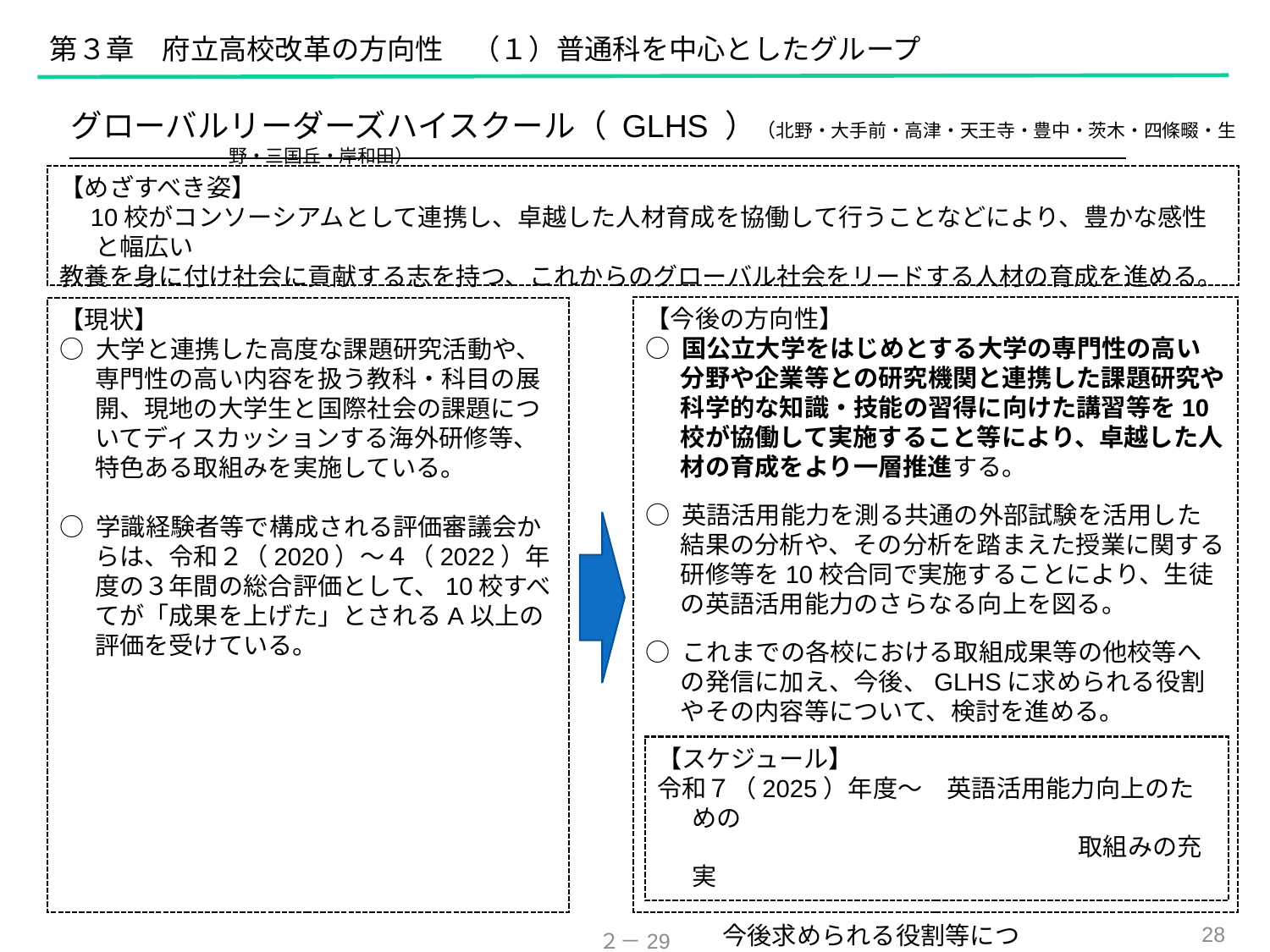

第３章　府立高校改革の方向性　（１）普通科を中心としたグループ
グローバルリーダーズハイスクール（ GLHS ）（北野・大手前・高津・天王寺・豊中・茨木・四條畷・生野・三国丘・岸和田）
【めざすべき姿】
　10校がコンソーシアムとして連携し、卓越した人材育成を協働して行うことなどにより、豊かな感性と幅広い
教養を身に付け社会に貢献する志を持つ、これからのグローバル社会をリードする人材の育成を進める。
【今後の方向性】
○ 国公立大学をはじめとする大学の専門性の高い分野や企業等との研究機関と連携した課題研究や科学的な知識・技能の習得に向けた講習等を10校が協働して実施すること等により、卓越した人材の育成をより一層推進する。

○ 英語活用能力を測る共通の外部試験を活用した結果の分析や、その分析を踏まえた授業に関する研修等を10校合同で実施することにより、生徒の英語活用能力のさらなる向上を図る。

○ これまでの各校における取組成果等の他校等への発信に加え、今後、GLHSに求められる役割やその内容等について、検討を進める。

【現状】
○ 大学と連携した高度な課題研究活動や、専門性の高い内容を扱う教科・科目の展開、現地の大学生と国際社会の課題についてディスカッションする海外研修等、特色ある取組みを実施している。

○ 学識経験者等で構成される評価審議会からは、令和２（2020）～４（2022）年度の３年間の総合評価として、10校すべてが「成果を上げた」とされるA以上の評価を受けている。

【スケジュール】
令和７（2025）年度～　英語活用能力向上のための
　　　　　　　　　　　　　　　　　取組みの充実
					　 今後求められる役割等につ
　				   いて、検討
28
２－29